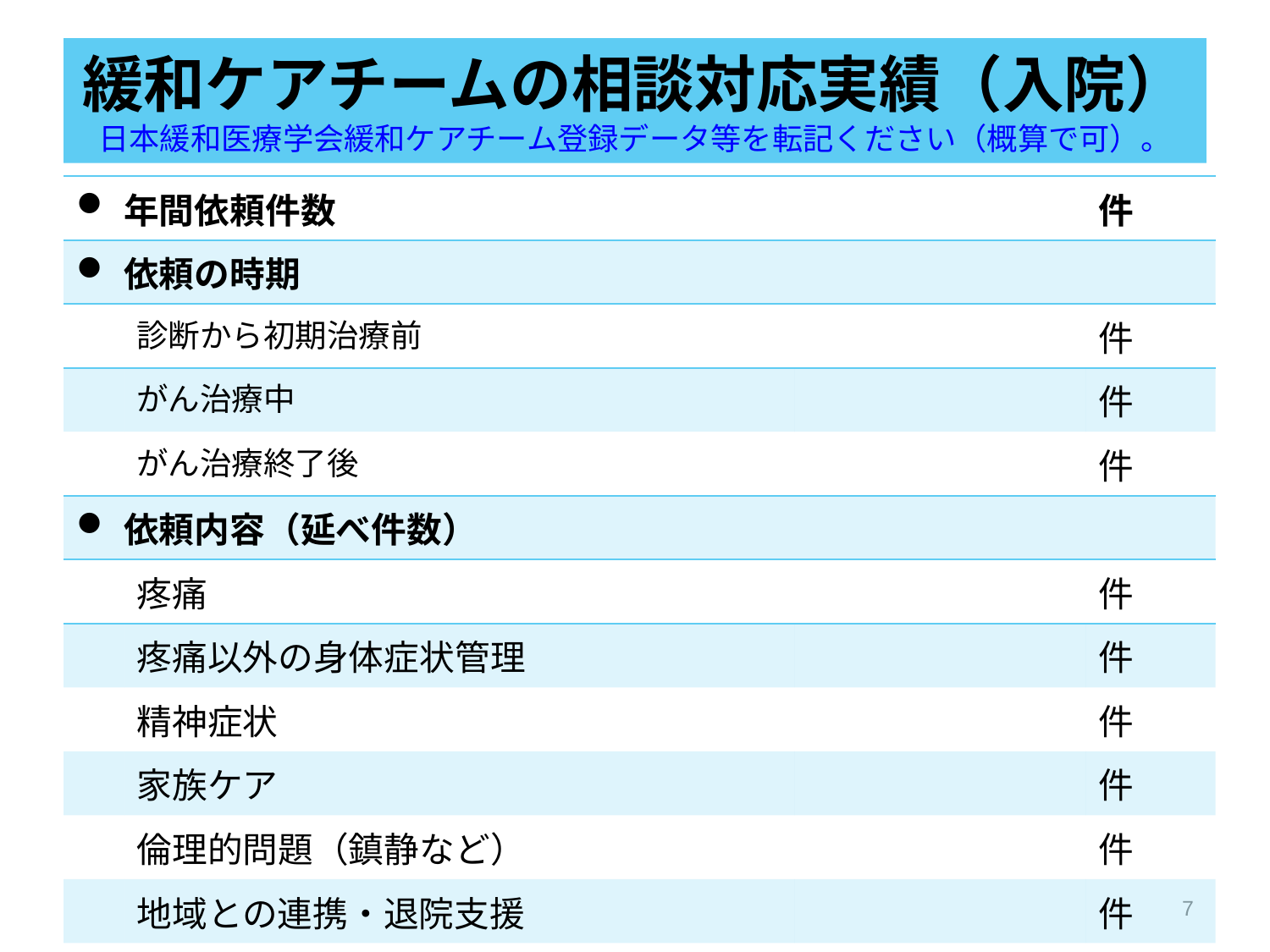

# 緩和ケアチームの相談対応実績（入院） 日本緩和医療学会緩和ケアチーム登録データ等を転記ください（概算で可）。
| 年間依頼件数 |  |  |  | 件 |
| --- | --- | --- | --- | --- |
| 依頼の時期 |  |  |  |  |
|  | 診断から初期治療前 |  |  | 件 |
|  | がん治療中 |  |  | 件 |
|  | がん治療終了後 |  |  | 件 |
| 依頼内容（延べ件数） |  |  |  |  |
|  | 疼痛 |  |  | 件 |
|  | 疼痛以外の身体症状管理 |  |  | 件 |
|  | 精神症状 |  |  | 件 |
|  | 家族ケア |  |  | 件 |
|  | 倫理的問題（鎮静など） |  |  | 件 |
|  | 地域との連携・退院支援 |  |  | 件 |
|  | その他 |  |  | 件 |
7